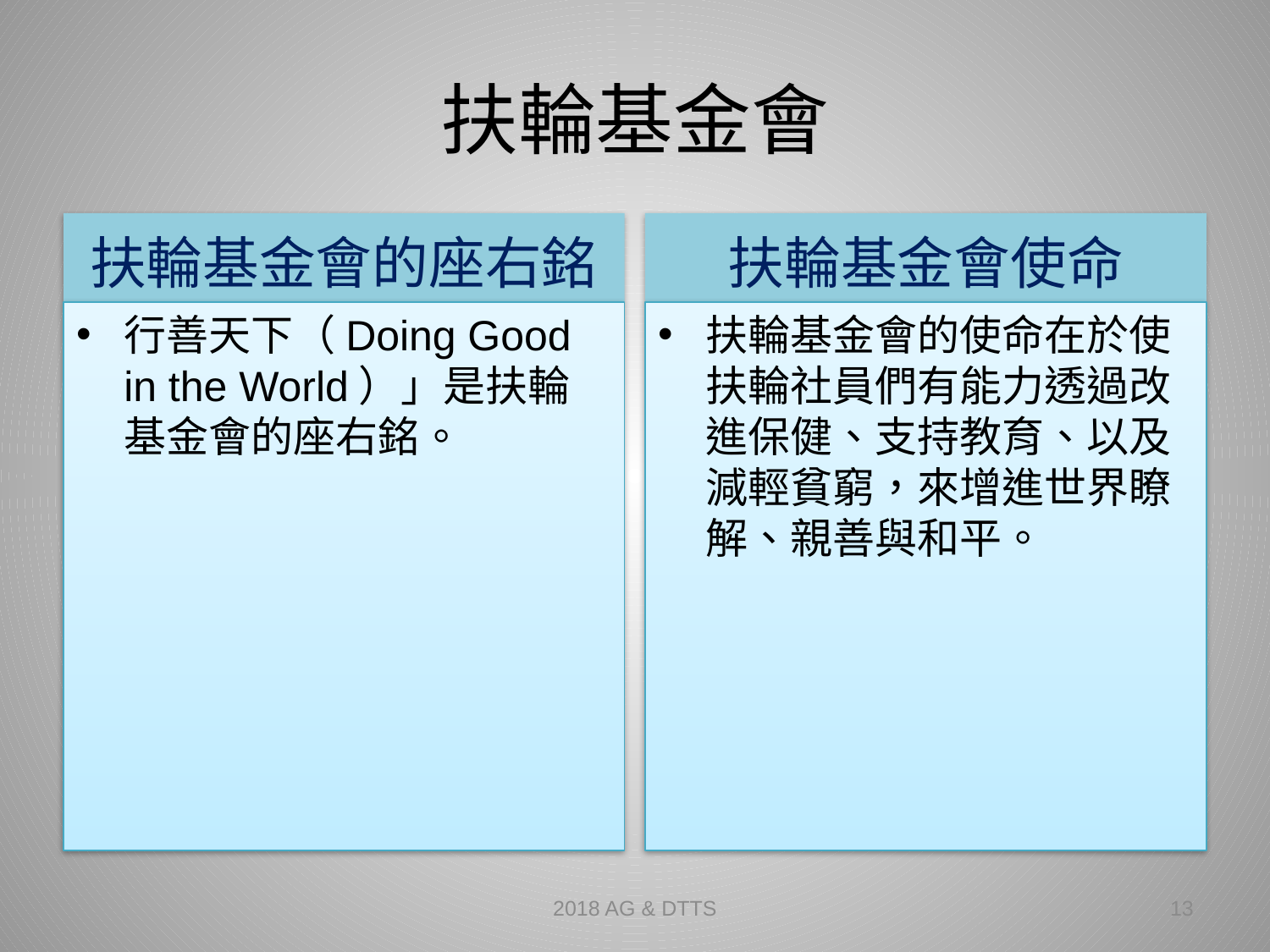

# 扶輪基金會
扶輪基金會的座右銘
扶輪基金會使命
行善天下（Doing Good in the World）」是扶輪基金會的座右銘。

扶輪基金會的使命在於使扶輪社員們有能力透過改進保健、支持教育、以及減輕貧窮，來增進世界瞭解、親善與和平。

2018 AG & DTTS
13